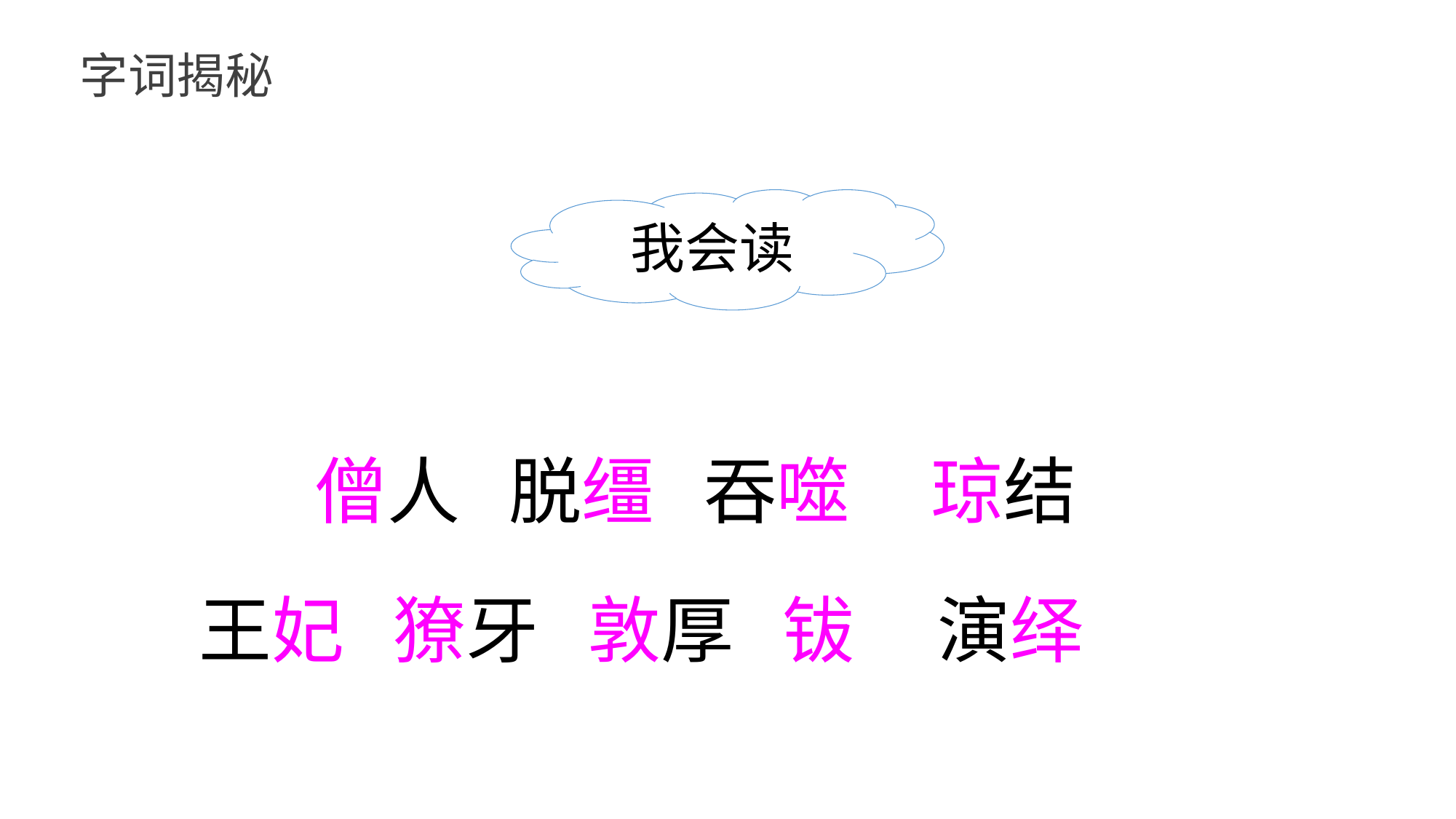

字词揭秘
我会读
      僧人   脱缰   吞噬     琼结
王妃   獠牙   敦厚   钹     演绎